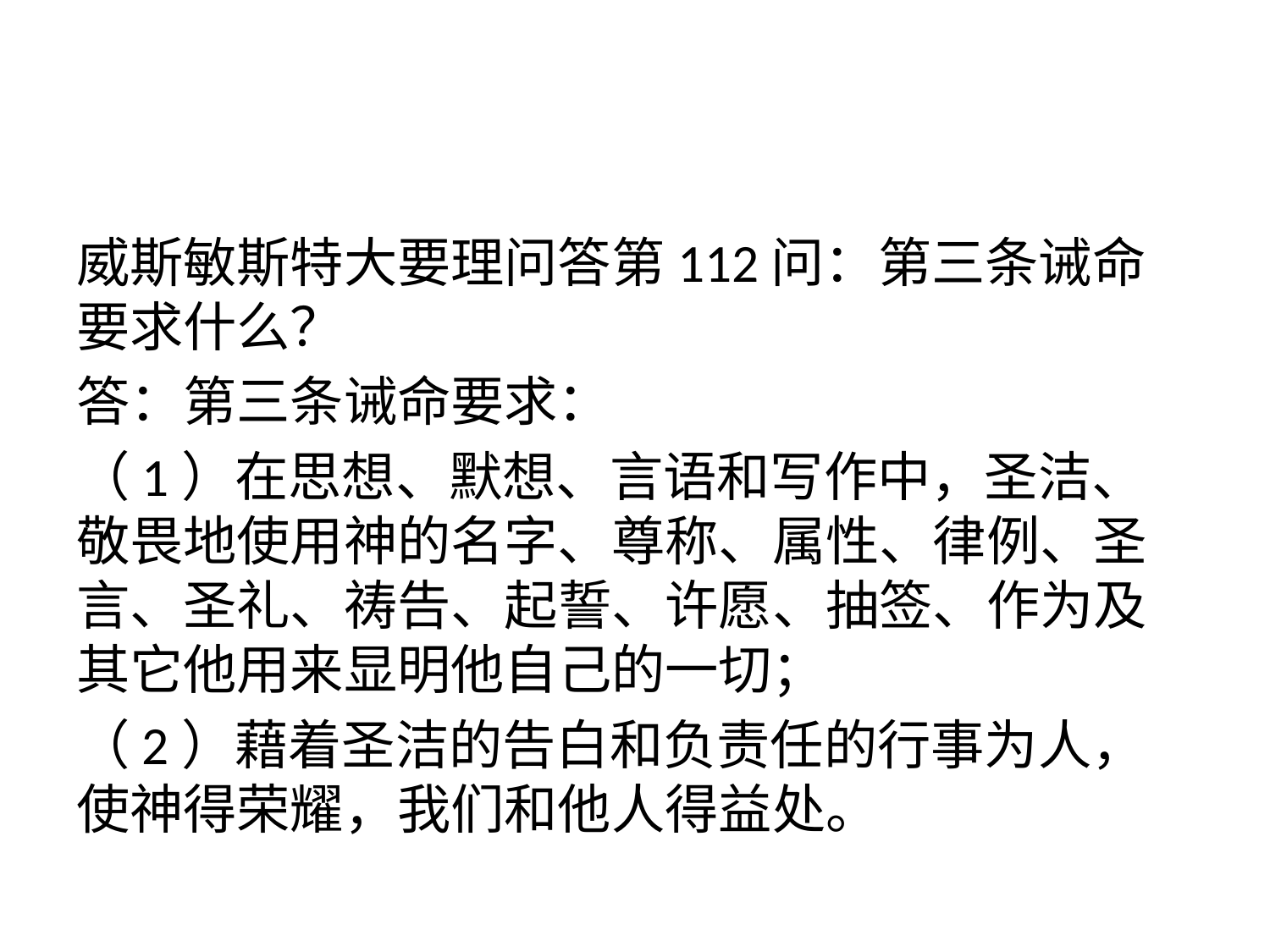

#
威斯敏斯特大要理问答第112问：第三条诫命要求什么？
答：第三条诫命要求：
（1）在思想、默想、言语和写作中，圣洁、敬畏地使用神的名字、尊称、属性、律例、圣言、圣礼、祷告、起誓、许愿、抽签、作为及其它他用来显明他自己的一切；
（2）藉着圣洁的告白和负责任的行事为人，使神得荣耀，我们和他人得益处。